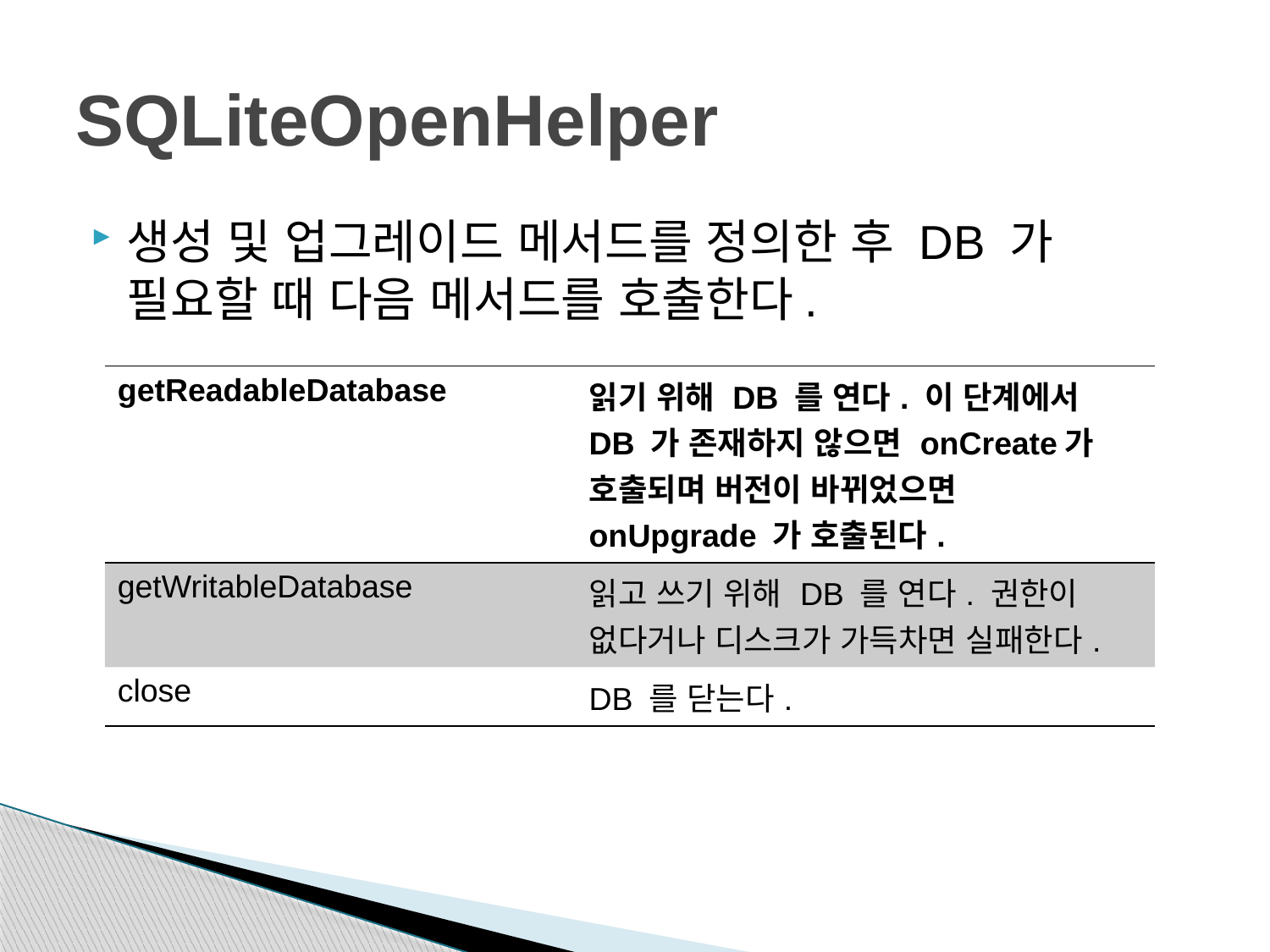

# SQLiteOpenHelper
생성 및 업그레이드 메서드를 정의한 후 DB 가 필요할 때 다음 메서드를 호출한다.

| getReadableDatabase | 읽기 위해 DB 를 연다. 이 단계에서 DB 가 존재하지 않으면 onCreate가 호출되며 버전이 바뀌었으면 onUpgrade 가 호출된다. |
| --- | --- |
| getWritableDatabase | 읽고 쓰기 위해 DB 를 연다. 권한이 없다거나 디스크가 가득차면 실패한다. |
| close | DB 를 닫는다. |